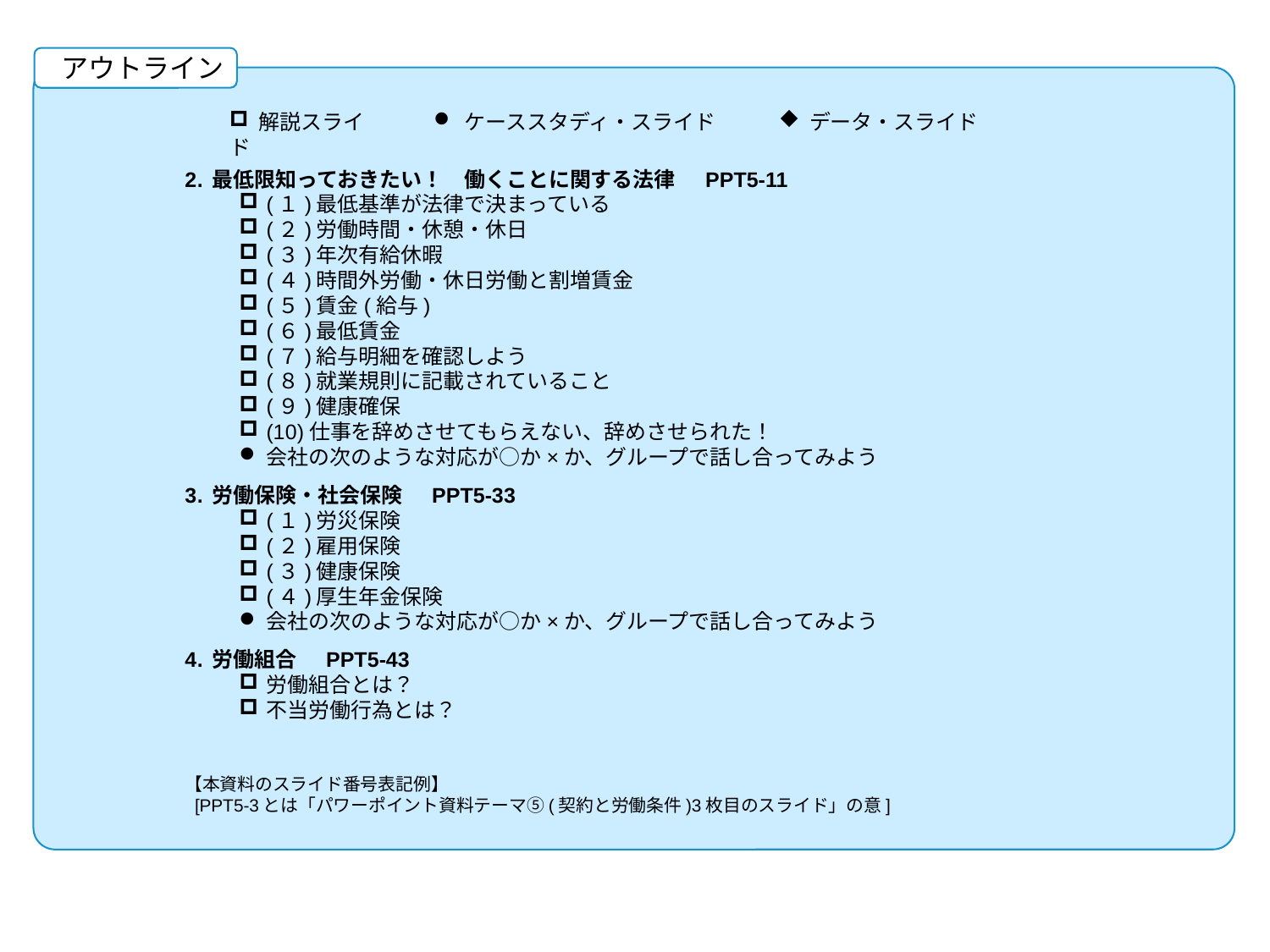

アウトライン

 解説スライド
 ケーススタディ・スライド
 データ・スライド
最低限知っておきたい！　働くことに関する法律     PPT5-11
(１)最低基準が法律で決まっている
(２)労働時間・休憩・休日
(３)年次有給休暇
(４)時間外労働・休日労働と割増賃金
(５)賃金(給与)
(６)最低賃金
(７)給与明細を確認しよう
(８)就業規則に記載されていること
(９)健康確保
(10)仕事を辞めさせてもらえない、辞めさせられた！
会社の次のような対応が○か×か、グループで話し合ってみよう
労働保険・社会保険     PPT5-33
(１)労災保険
(２)雇用保険
(３)健康保険
(４)厚生年金保険
会社の次のような対応が○か×か、グループで話し合ってみよう
労働組合     PPT5-43
労働組合とは？
不当労働行為とは？
【本資料のスライド番号表記例】
  [PPT5-3とは「パワーポイント資料テーマ⑤(契約と労働条件)3枚目のスライド」の意]